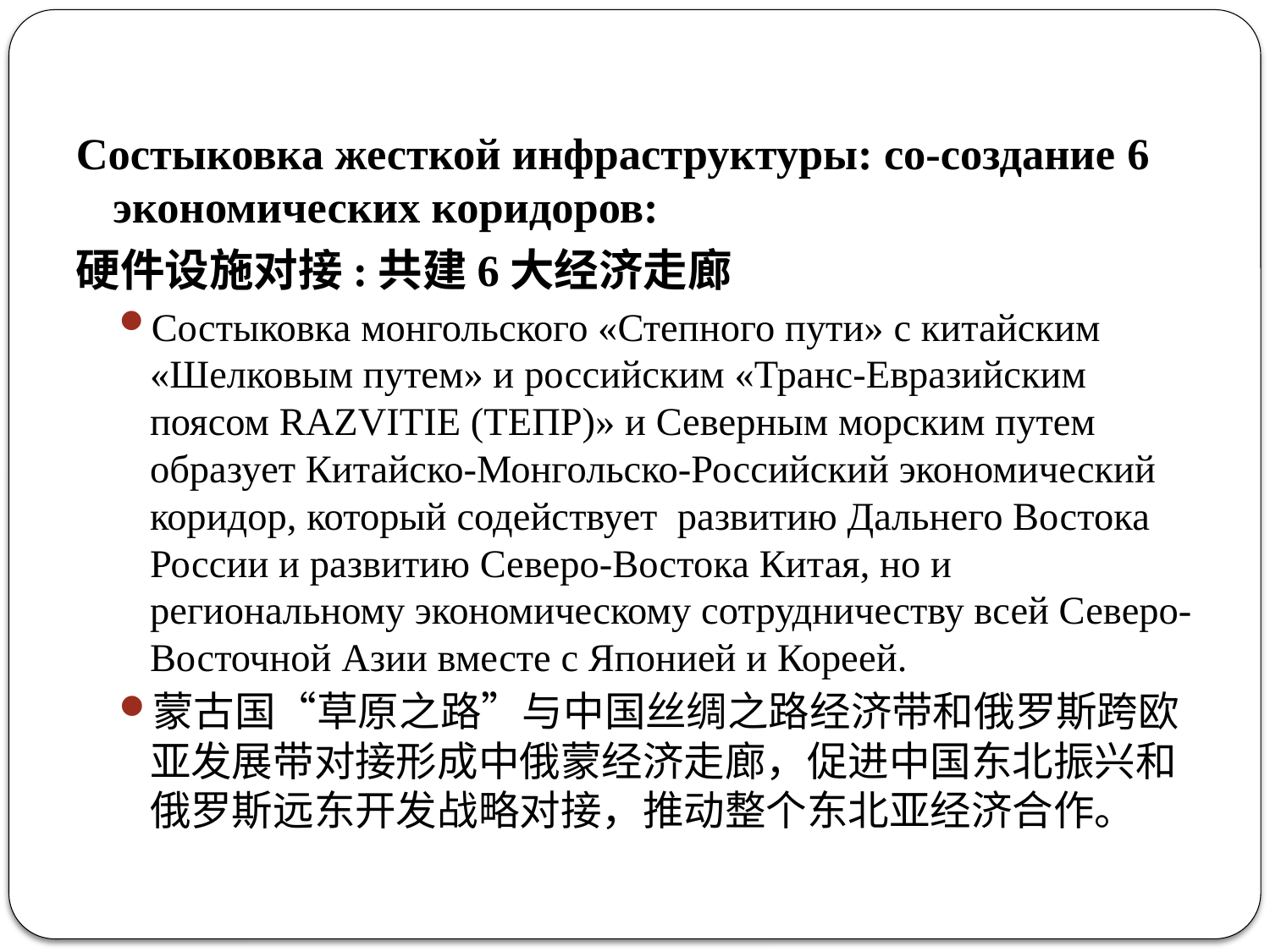

Состыковка жесткой инфраструктуры: со-создание 6 экономических коридоров:
硬件设施对接:共建6大经济走廊
Состыковка монгольского «Степного пути» с китайским «Шелковым путем» и российским «Транс-Евразийским поясом RAZVITIE (ТЕПР)» и Северным морским путем образует Китайско-Монгольско-Российский экономический коридор, который содействует  развитию Дальнего Востока России и развитию Северо-Востока Китая, но и региональному экономическому сотрудничеству всей Северо-Восточной Азии вместе с Японией и Кореей.
蒙古国“草原之路”与中国丝绸之路经济带和俄罗斯跨欧亚发展带对接形成中俄蒙经济走廊，促进中国东北振兴和俄罗斯远东开发战略对接，推动整个东北亚经济合作。